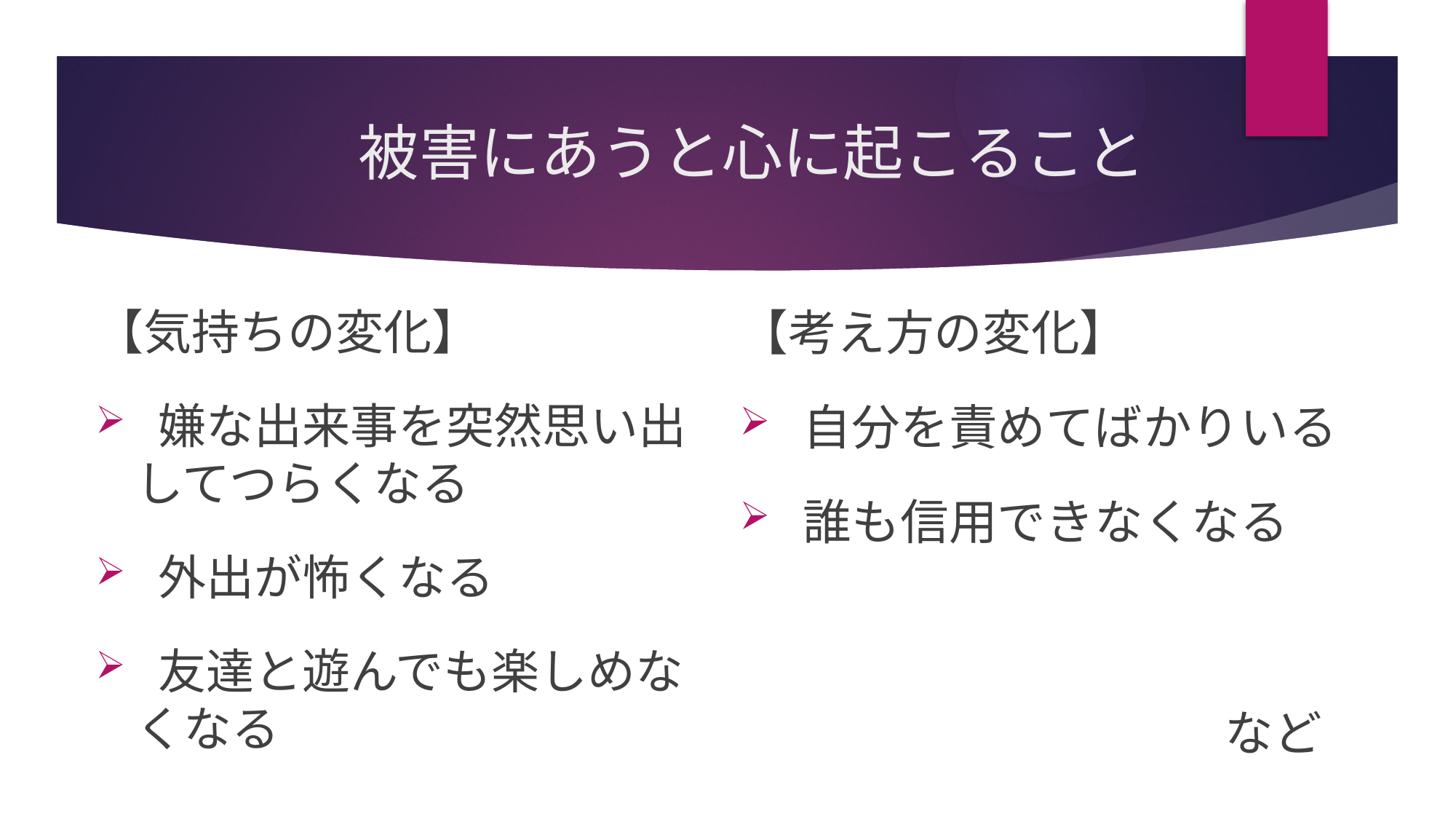

被害にあうと心に起こること
【気持ちの変化】
 嫌な出来事を突然思い出してつらくなる
 外出が怖くなる
 友達と遊んでも楽しめなくなる
【考え方の変化】
 自分を責めてばかりいる
 誰も信用できなくなる
　　　　　　　　　　など